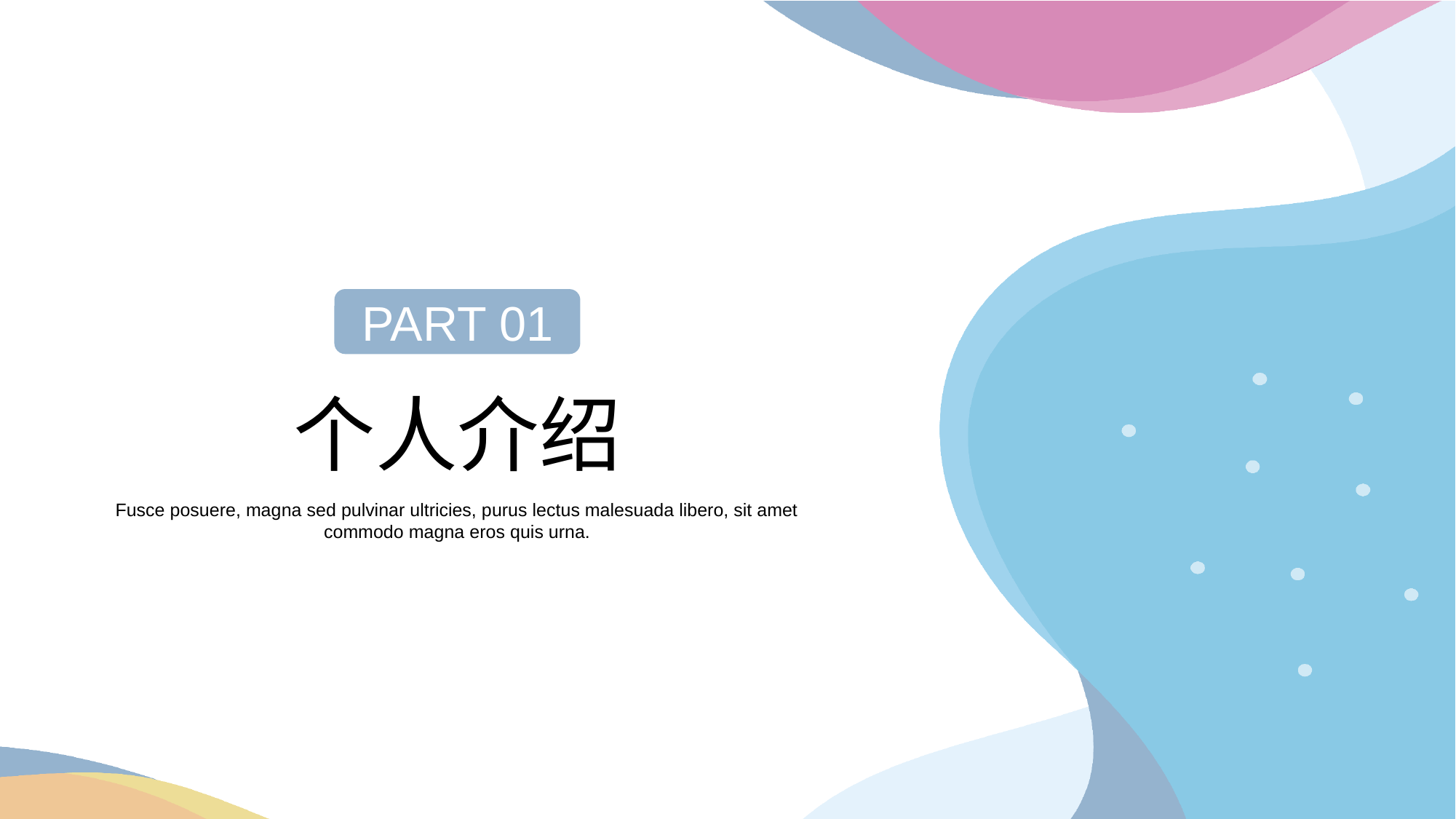

PART 01
个人介绍
Fusce posuere, magna sed pulvinar ultricies, purus lectus malesuada libero, sit amet commodo magna eros quis urna.